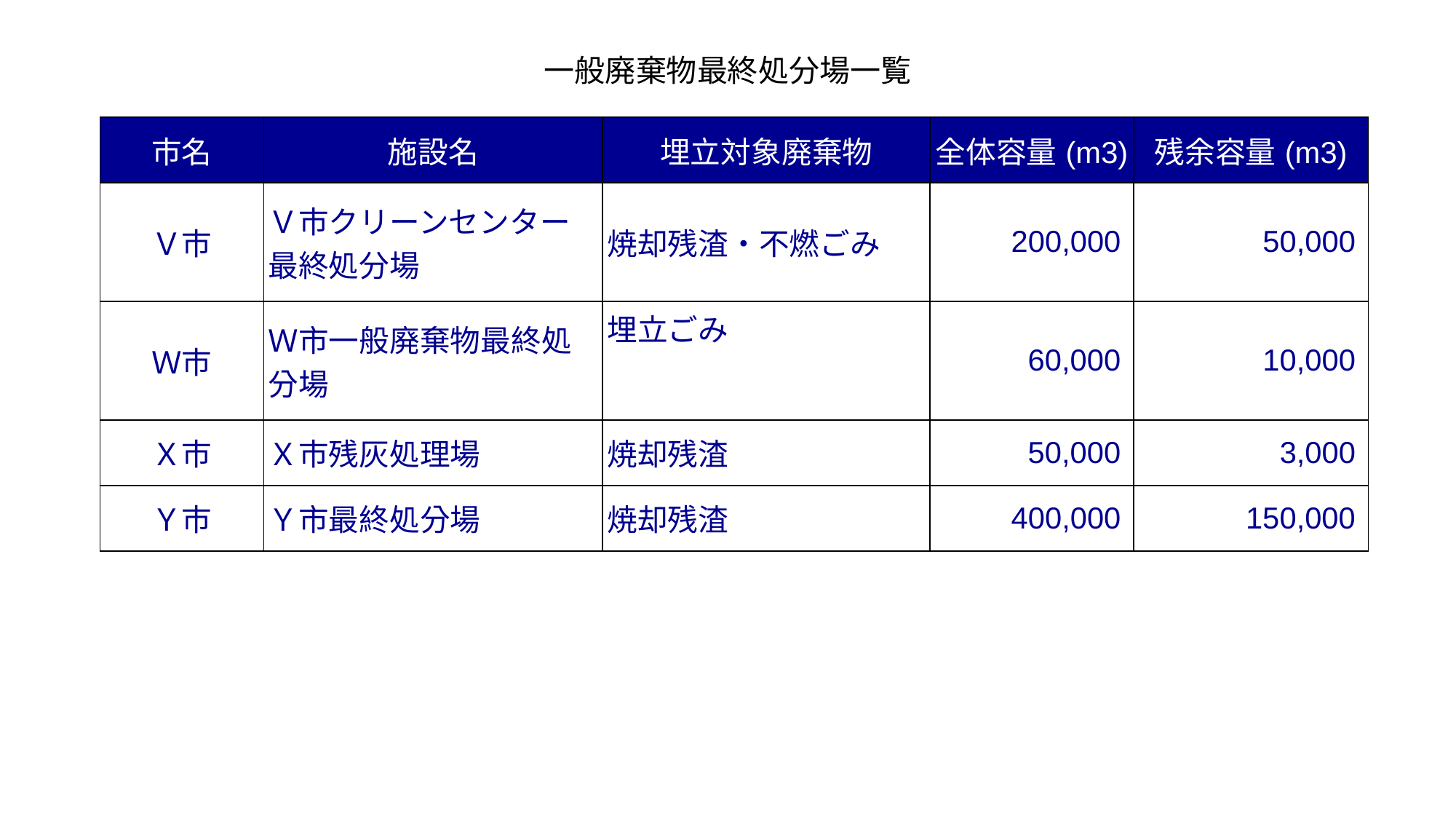

一般廃棄物最終処分場一覧
| 市名 | 施設名 | 埋立対象廃棄物 | 全体容量(m3) | 残余容量(m3) |
| --- | --- | --- | --- | --- |
| Ｖ市 | Ｖ市クリーンセンター最終処分場 | 焼却残渣・不燃ごみ | 200,000 | 50,000 |
| Ｗ市 | Ｗ市一般廃棄物最終処分場 | 埋立ごみ | 60,000 | 10,000 |
| Ｘ市 | Ｘ市残灰処理場 | 焼却残渣 | 50,000 | 3,000 |
| Ｙ市 | Ｙ市最終処分場 | 焼却残渣 | 400,000 | 150,000 |